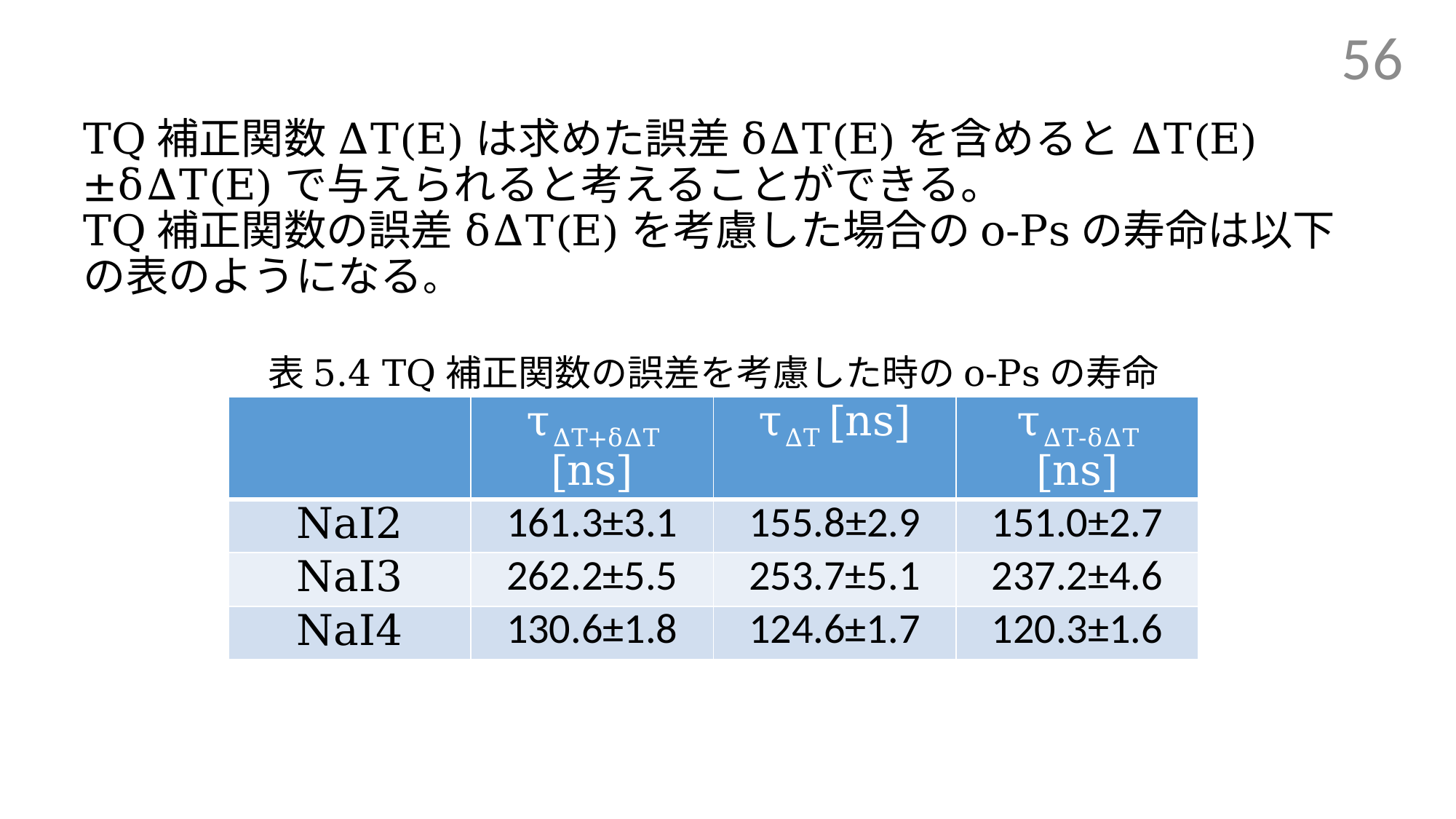

56
# TQ補正関数ΔT(E)は求めた誤差δΔT(E)を含めるとΔT(E)±δΔT(E)で与えられると考えることができる。 TQ補正関数の誤差δΔT(E)を考慮した場合のo-Psの寿命は以下の表のようになる。
表5.4 TQ補正関数の誤差を考慮した時のo-Psの寿命
|  | τΔT+δΔT [ns] | τΔT [ns] | τΔT-δΔT [ns] |
| --- | --- | --- | --- |
| NaI2 | 161.3±3.1 | 155.8±2.9 | 151.0±2.7 |
| NaI3 | 262.2±5.5 | 253.7±5.1 | 237.2±4.6 |
| NaI4 | 130.6±1.8 | 124.6±1.7 | 120.3±1.6 |